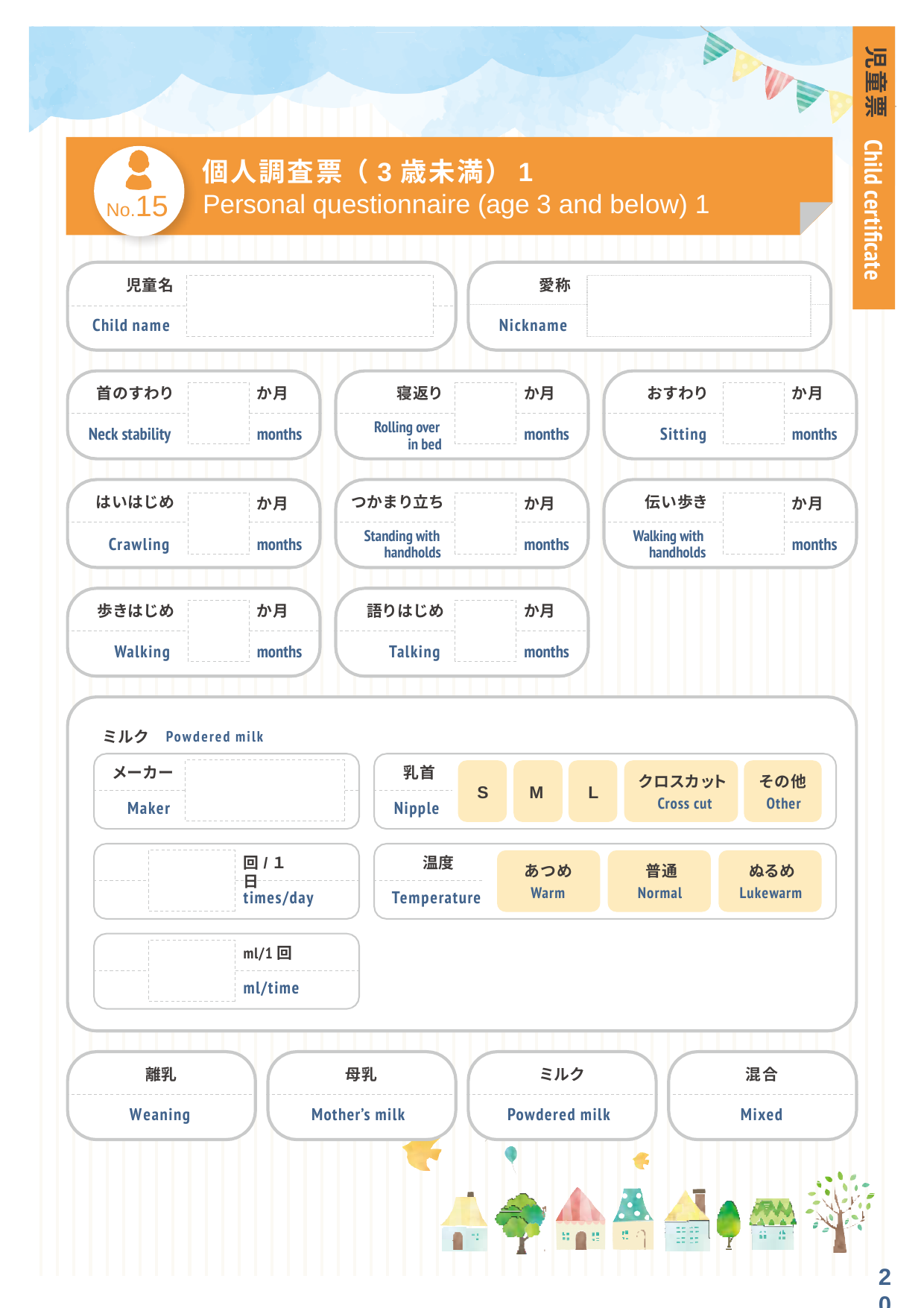

児童票

Child certificate

個人調査票（3歳未満）1
No.15
Personal questionnaire (age 3 and below) 1

児童名
愛称

Child name
Nickname

首のすわり
か月
寝返り
か月
おすわり
Sitting
か月
months

Rolling over
Neck stability
months
months
in bed

はいはじめ
つかまり立ち
伝い歩き
か月
か月
か月
months

Standing with
Walking with
Crawling
months
months
handholds
handholds

歩きはじめ
か月
語りはじめ
か月

Walking
months
Talking
months

ミルク	Powdered milk

メーカー
乳首
クロスカット
Cross cut
その他
Other
S
M
L

Maker
Nipple

回/１日
温度
あつめ
Warm
普通
ぬるめ

Normal
Lukewarm
times/day
Temperature

ml/1回
ml/time

離乳
母乳
ミルク
混合
Weaning
Mother’s milk
Powdered milk
Mixed

20